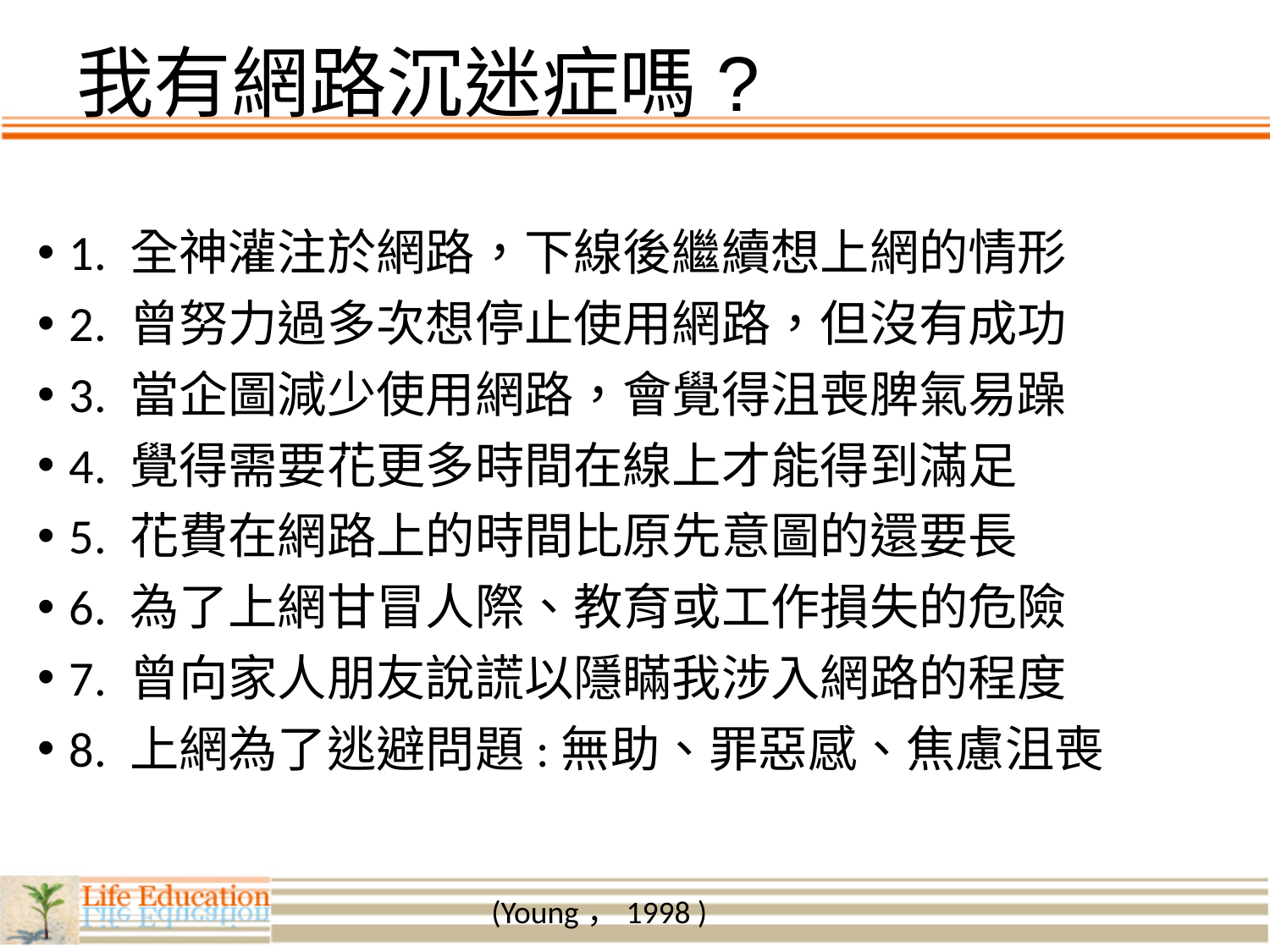

# 我有網路沉迷症嗎?
1. 全神灌注於網路，下線後繼續想上網的情形
2. 曾努力過多次想停止使用網路，但沒有成功
3. 當企圖減少使用網路，會覺得沮喪脾氣易躁
4. 覺得需要花更多時間在線上才能得到滿足
5. 花費在網路上的時間比原先意圖的還要長
6. 為了上網甘冒人際、教育或工作損失的危險
7. 曾向家人朋友說謊以隱瞞我涉入網路的程度
8. 上網為了逃避問題:無助、罪惡感、焦慮沮喪

(Young，1998 )